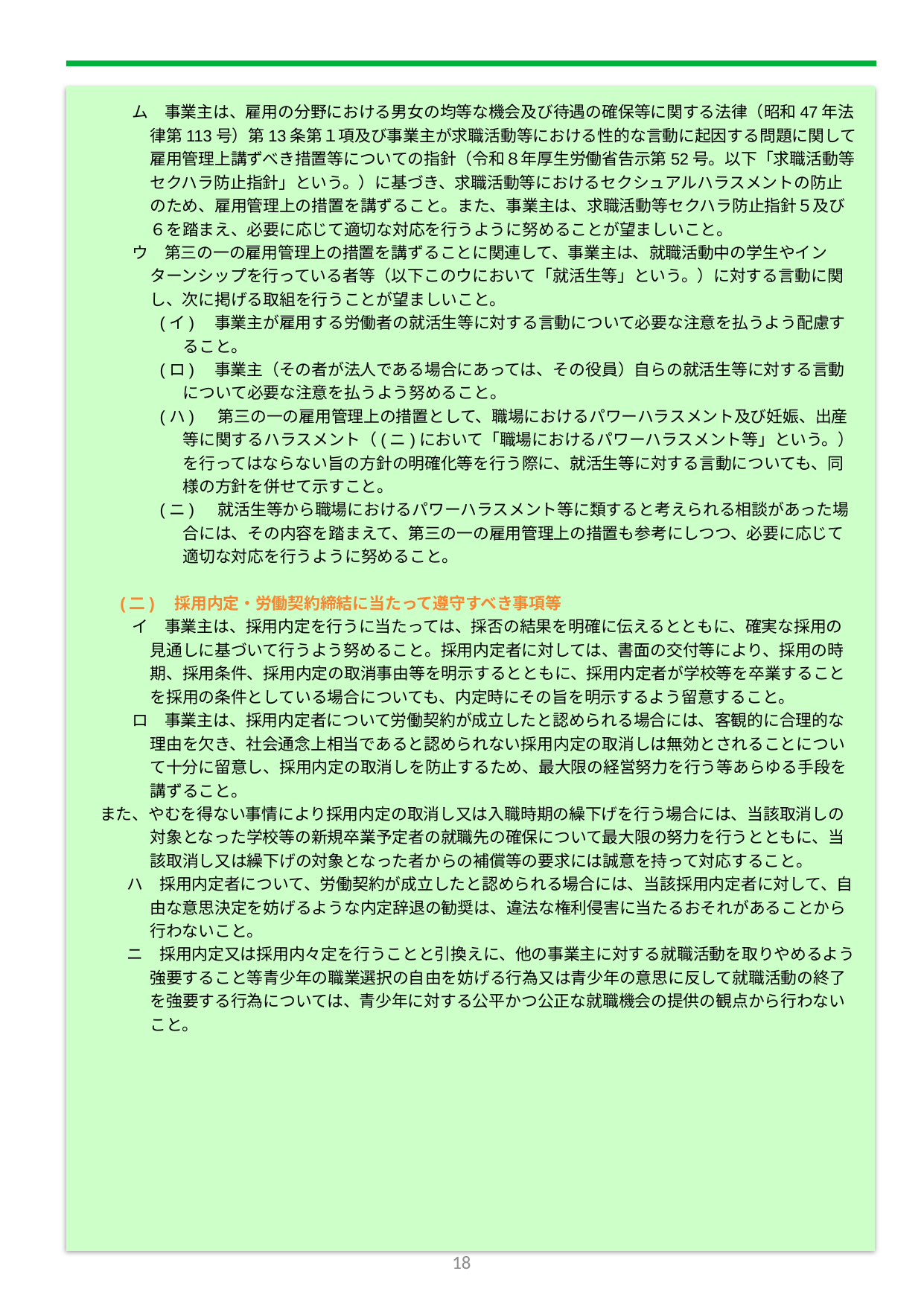

ム　事業主は、雇用の分野における男女の均等な機会及び待遇の確保等に関する法律（昭和47年法律第113号）第13条第１項及び事業主が求職活動等における性的な言動に起因する問題に関して雇用管理上講ずべき措置等についての指針（令和８年厚生労働省告示第52号。以下「求職活動等セクハラ防止指針」という。）に基づき、求職活動等におけるセクシュアルハラスメントの防止のため、雇用管理上の措置を講ずること。また、事業主は、求職活動等セクハラ防止指針５及び６を踏まえ、必要に応じて適切な対応を行うように努めることが望ましいこと。
　　　ウ　第三の一の雇用管理上の措置を講ずることに関連して、事業主は、就職活動中の学生やインターンシップを行っている者等（以下このウにおいて「就活生等」という。）に対する言動に関し、次に掲げる取組を行うことが望ましいこと。
(イ)　事業主が雇用する労働者の就活生等に対する言動について必要な注意を払うよう配慮すること。
(ロ)　事業主（その者が法人である場合にあっては、その役員）自らの就活生等に対する言動について必要な注意を払うよう努めること。
(ハ)　 第三の一の雇用管理上の措置として、職場におけるパワーハラスメント及び妊娠、出産等に関するハラスメント（(ニ)において「職場におけるパワーハラスメント等」という。）を行ってはならない旨の方針の明確化等を行う際に、就活生等に対する言動についても、同様の方針を併せて示すこと。
(ニ)　 就活生等から職場におけるパワーハラスメント等に類すると考えられる相談があった場合には、その内容を踏まえて、第三の一の雇用管理上の措置も参考にしつつ、必要に応じて適切な対応を行うように努めること。

　　(二)　採用内定・労働契約締結に当たって遵守すべき事項等
　　　イ　事業主は、採用内定を行うに当たっては、採否の結果を明確に伝えるとともに、確実な採用の見通しに基づいて行うよう努めること。採用内定者に対しては、書面の交付等により、採用の時期、採用条件、採用内定の取消事由等を明示するとともに、採用内定者が学校等を卒業することを採用の条件としている場合についても、内定時にその旨を明示するよう留意すること。
　　　ロ　事業主は、採用内定者について労働契約が成立したと認められる場合には、客観的に合理的な理由を欠き、社会通念上相当であると認められない採用内定の取消しは無効とされることについて十分に留意し、採用内定の取消しを防止するため、最大限の経営努力を行う等あらゆる手段を講ずること。
　また、やむを得ない事情により採用内定の取消し又は入職時期の繰下げを行う場合には、当該取消しの対象となった学校等の新規卒業予定者の就職先の確保について最大限の努力を行うとともに、当該取消し又は繰下げの対象となった者からの補償等の要求には誠意を持って対応すること。
ハ　採用内定者について、労働契約が成立したと認められる場合には、当該採用内定者に対して、自由な意思決定を妨げるような内定辞退の勧奨は、違法な権利侵害に当たるおそれがあることから行わないこと。
ニ　採用内定又は採用内々定を行うことと引換えに、他の事業主に対する就職活動を取りやめるよう強要すること等青少年の職業選択の自由を妨げる行為又は青少年の意思に反して就職活動の終了を強要する行為については、青少年に対する公平かつ公正な就職機会の提供の観点から行わないこと。
18